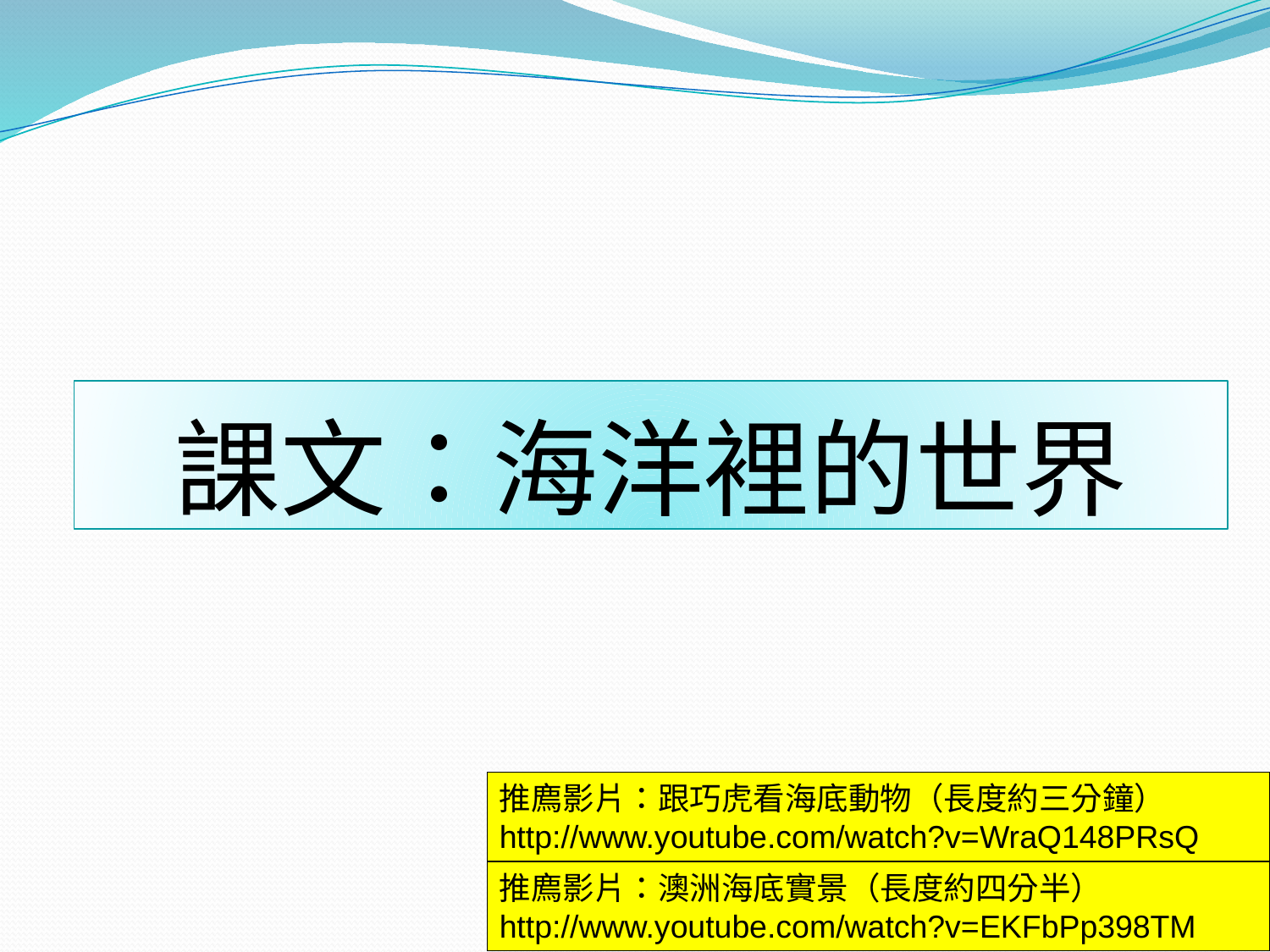

# 課文：海洋裡的世界
推廌影片：跟巧虎看海底動物（長度約三分鐘） http://www.youtube.com/watch?v=WraQ148PRsQ
推廌影片：澳洲海底實景（長度約四分半） http://www.youtube.com/watch?v=EKFbPp398TM